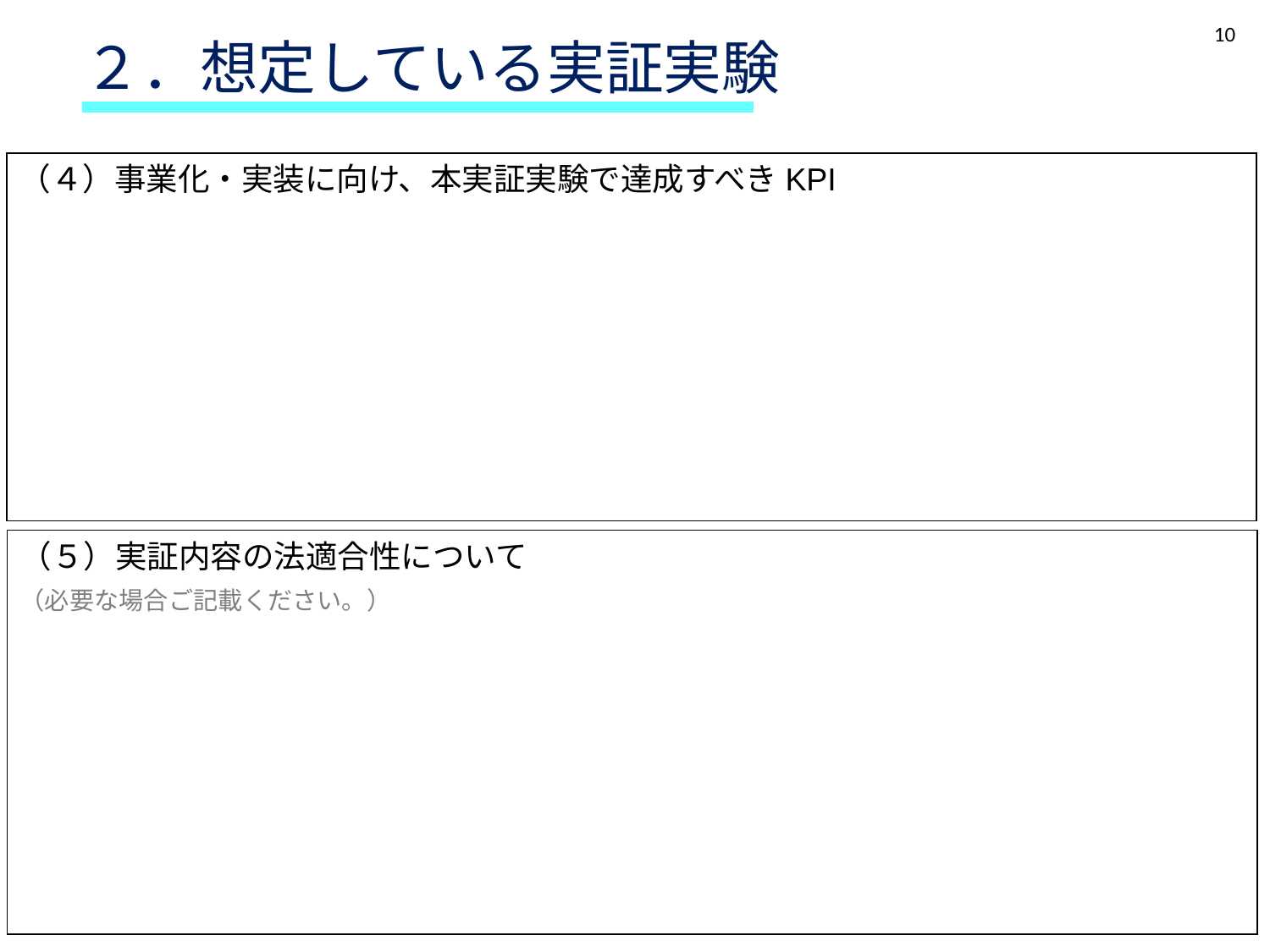

（４）事業化・実装に向け、本実証実験で達成すべきKPI

（５）実証内容の法適合性について
（必要な場合ご記載ください。）